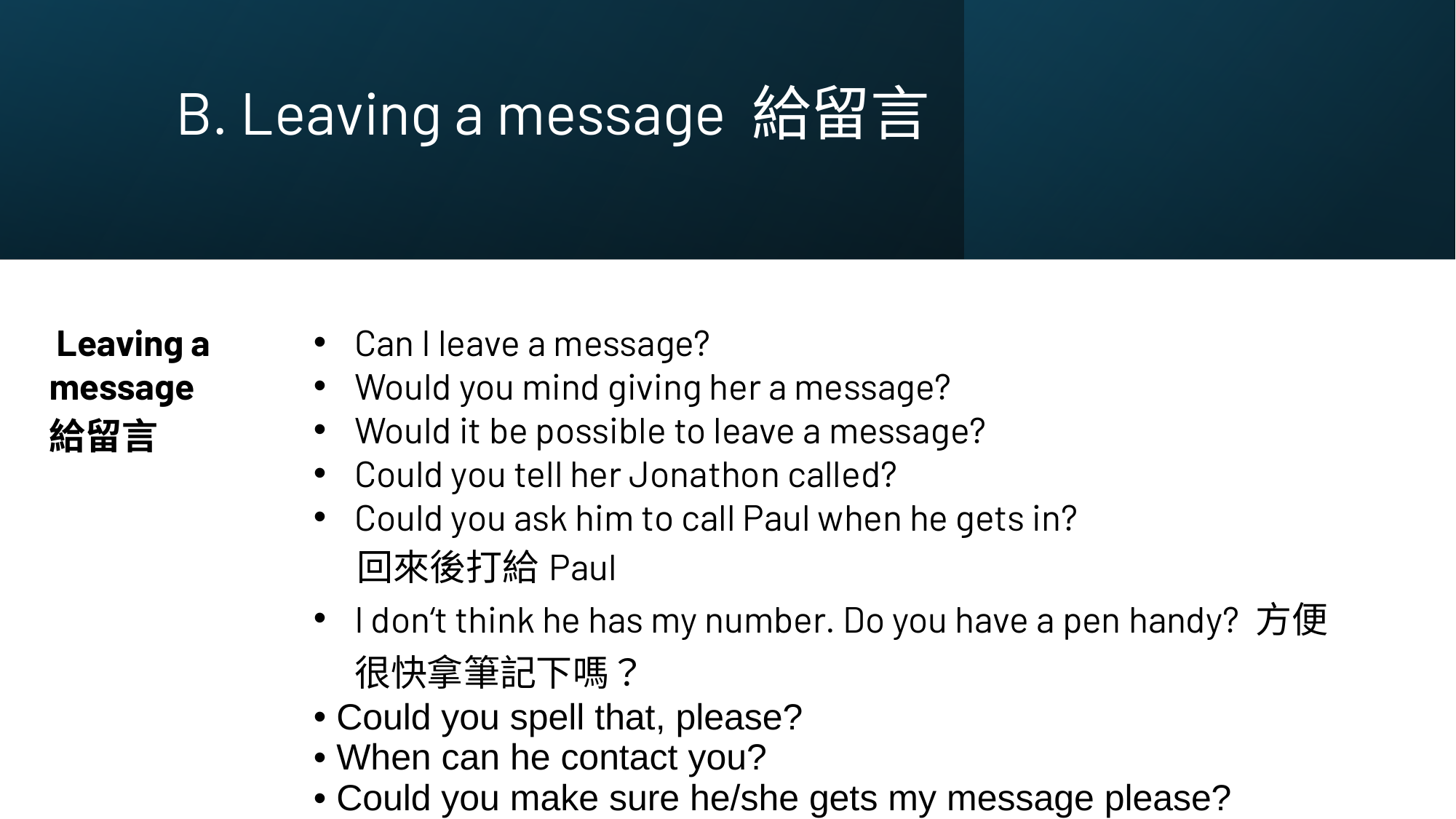

# B. Leaving a message 給留言
| Leaving a message 給留言 | Can I leave a message? Would you mind giving her a message? Would it be possible to leave a message? Could you tell her Jonathon called? Could you ask him to call Paul when he gets in? 回來後打給Paul I don‘t think he has my number. Do you have a pen handy? 方便很快拿筆記下嗎？ Could you spell that, please? When can he contact you? Could you make sure he/she gets my message please? |
| --- | --- |